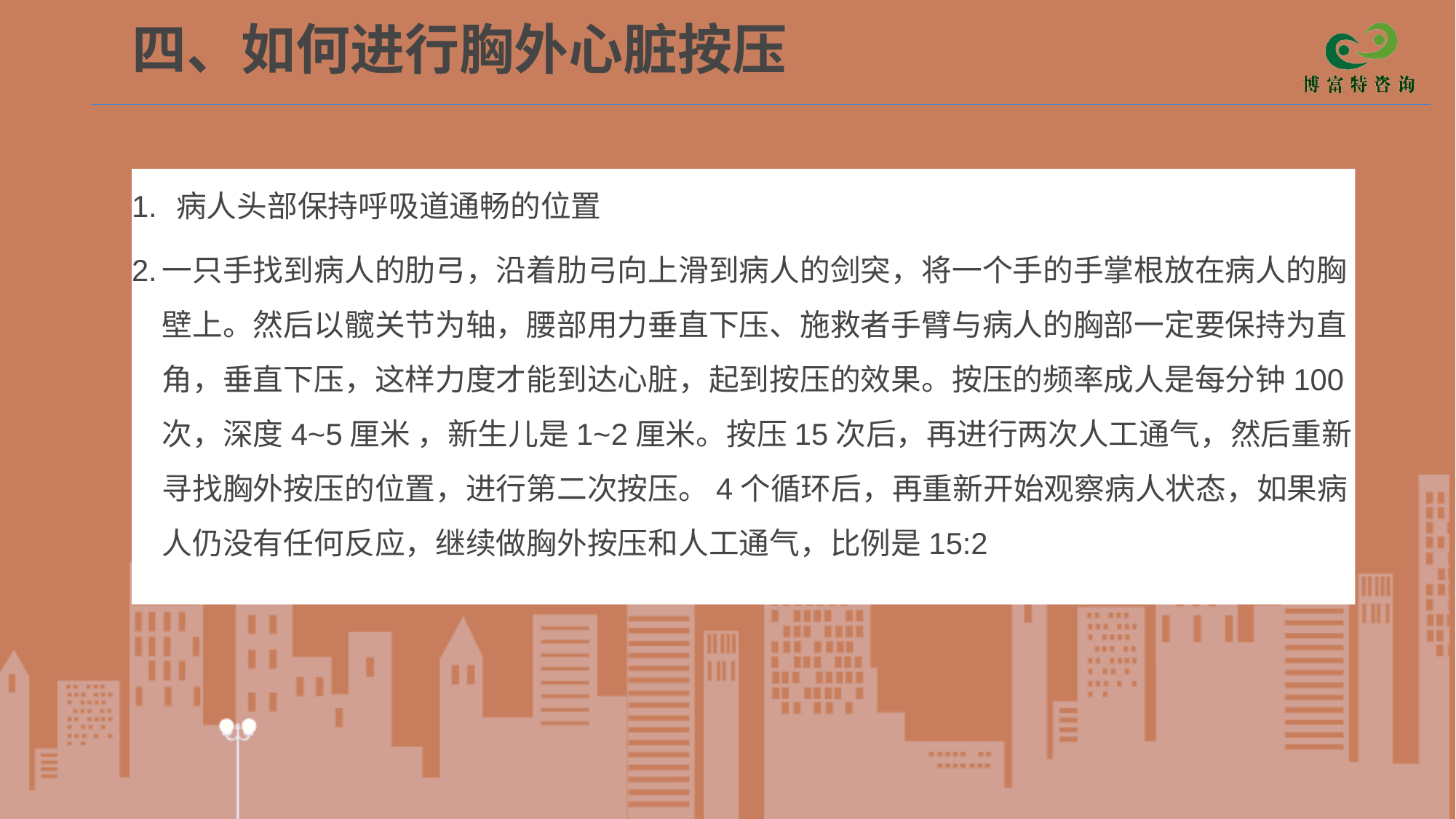

# 四、如何进行胸外心脏按压
 病人头部保持呼吸道通畅的位置
一只手找到病人的肋弓，沿着肋弓向上滑到病人的剑突，将一个手的手掌根放在病人的胸壁上。然后以髋关节为轴，腰部用力垂直下压、施救者手臂与病人的胸部一定要保持为直角，垂直下压，这样力度才能到达心脏，起到按压的效果。按压的频率成人是每分钟100次，深度4~5厘米 ，新生儿是1~2厘米。按压15次后，再进行两次人工通气，然后重新寻找胸外按压的位置，进行第二次按压。4个循环后，再重新开始观察病人状态，如果病人仍没有任何反应，继续做胸外按压和人工通气，比例是15:2